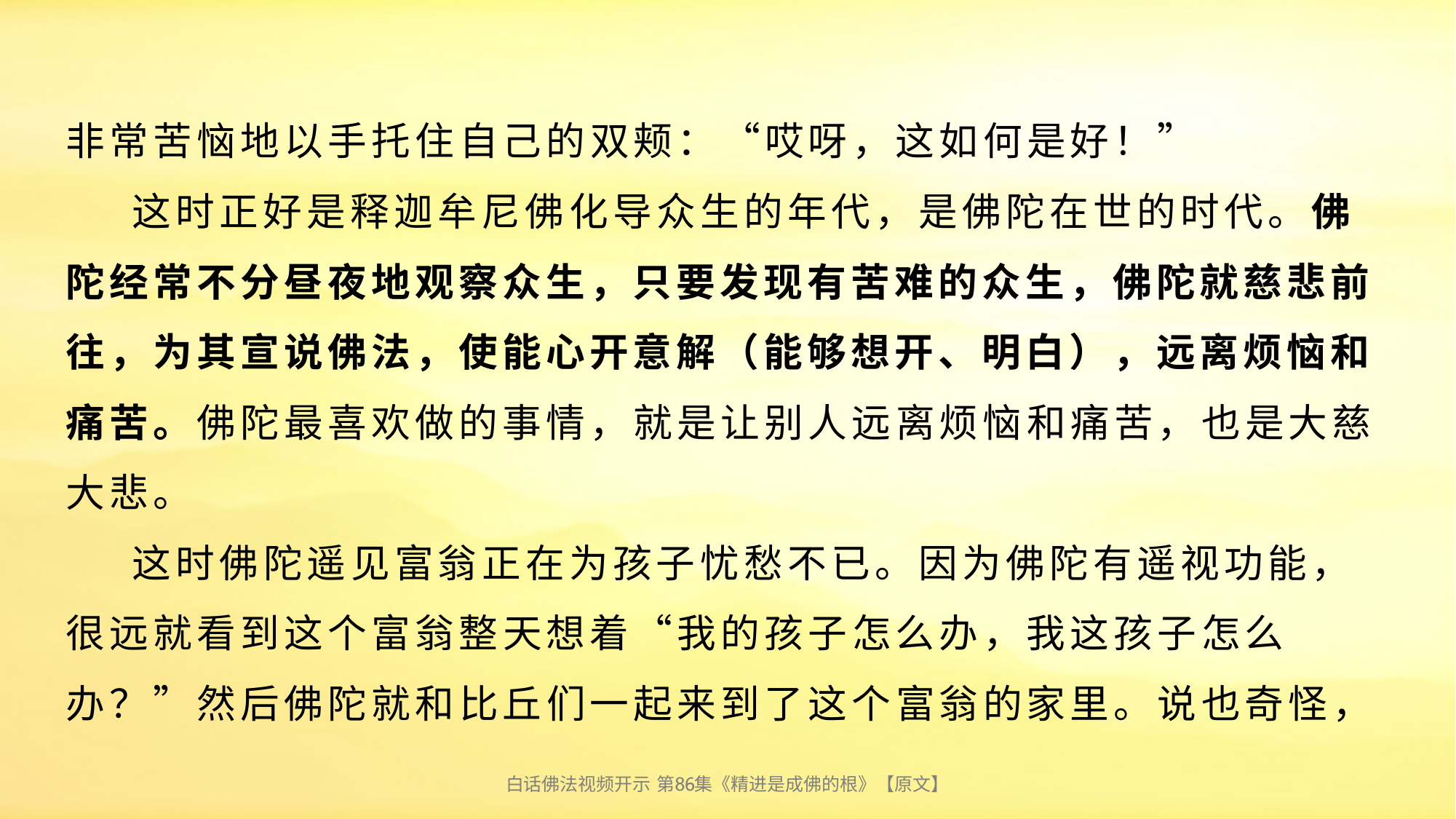

# 非常苦恼地以手托住自己的双颊：“哎呀，这如何是好！” 这时正好是释迦牟尼佛化导众生的年代，是佛陀在世的时代。佛陀经常不分昼夜地观察众生，只要发现有苦难的众生，佛陀就慈悲前往，为其宣说佛法，使能心开意解（能够想开、明白），远离烦恼和痛苦。佛陀最喜欢做的事情，就是让别人远离烦恼和痛苦，也是大慈大悲。 这时佛陀遥见富翁正在为孩子忧愁不已。因为佛陀有遥视功能，很远就看到这个富翁整天想着“我的孩子怎么办，我这孩子怎么办？”然后佛陀就和比丘们一起来到了这个富翁的家里。说也奇怪，
白话佛法视频开示 第86集《精进是成佛的根》【原文】